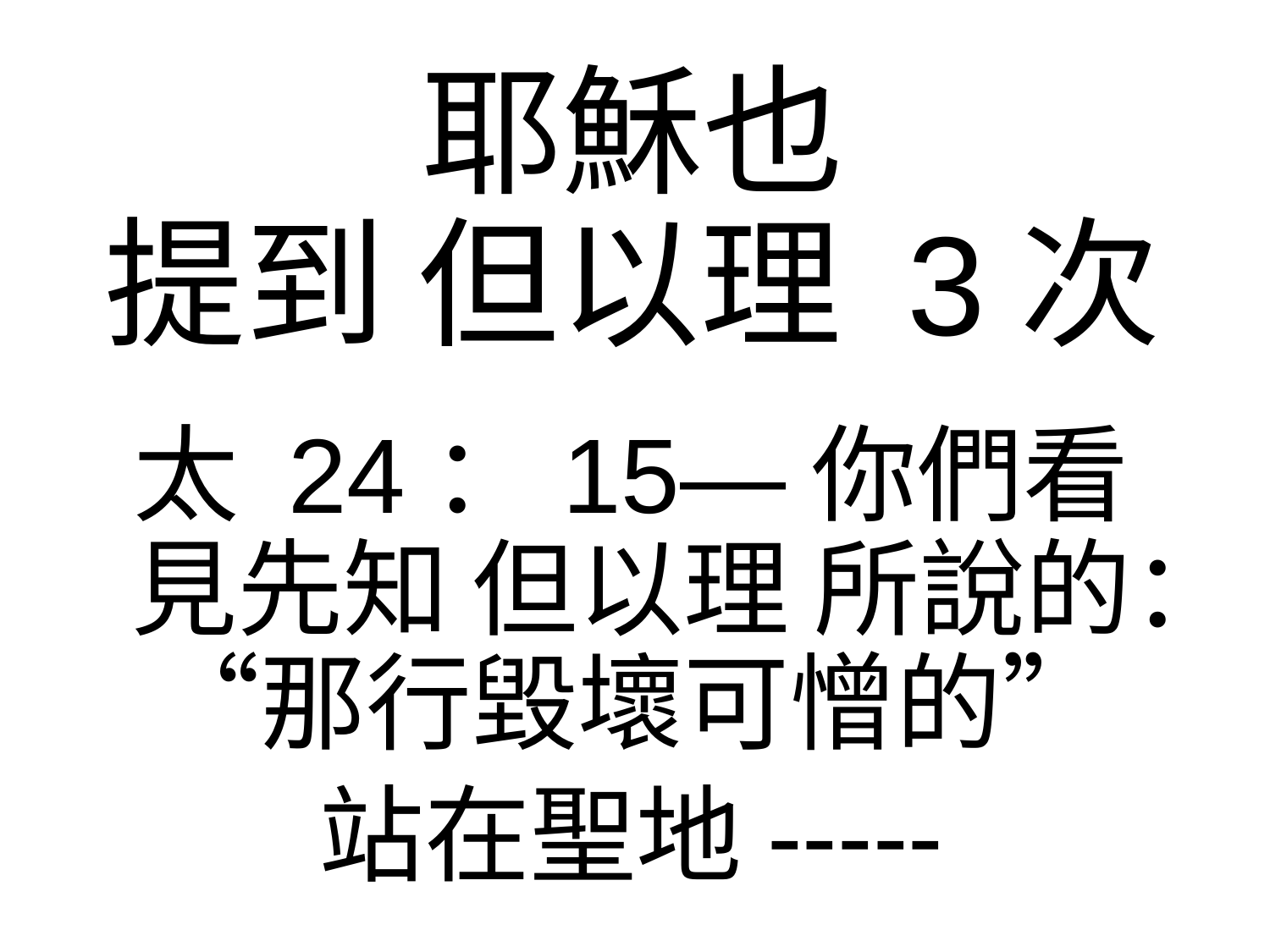

# 耶穌也 提到 但以理 3次
太 24：15—你們看見先知 但以理 所說的：“那行毀壞可憎的”
站在聖地-----